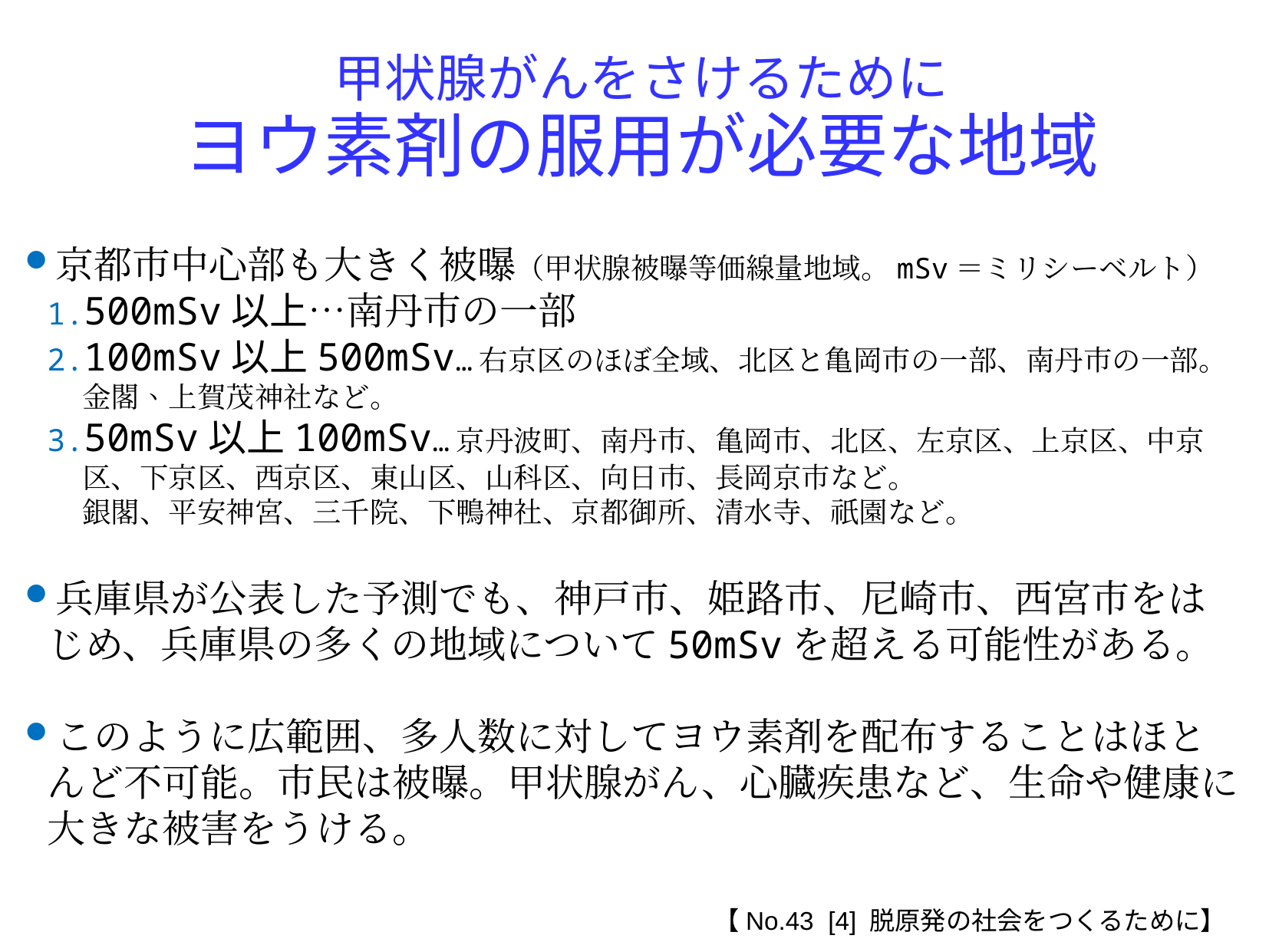

甲状腺がんをさけるために
ヨウ素剤の服用が必要な地域

京都市中心部も大きく被曝（甲状腺被曝等価線量地域。mSv＝ミリシーベルト）
500mSv以上…南丹市の一部
100mSv以上500mSv…右京区のほぼ全域、北区と亀岡市の一部、南丹市の一部。
金閣、上賀茂神社など。
50mSv以上100mSv…京丹波町、南丹市、亀岡市、北区、左京区、上京区、中京区、下京区、西京区、東山区、山科区、向日市、長岡京市など。
銀閣、平安神宮、三千院、下鴨神社、京都御所、清水寺、祇園など。

兵庫県が公表した予測でも、神戸市、姫路市、尼崎市、西宮市をはじめ、兵庫県の多くの地域について50mSvを超える可能性がある。

このように広範囲、多人数に対してヨウ素剤を配布することはほとんど不可能。市民は被曝。甲状腺がん、心臓疾患など、生命や健康に大きな被害をうける。

【No.43  [4] 脱原発の社会をつくるために】